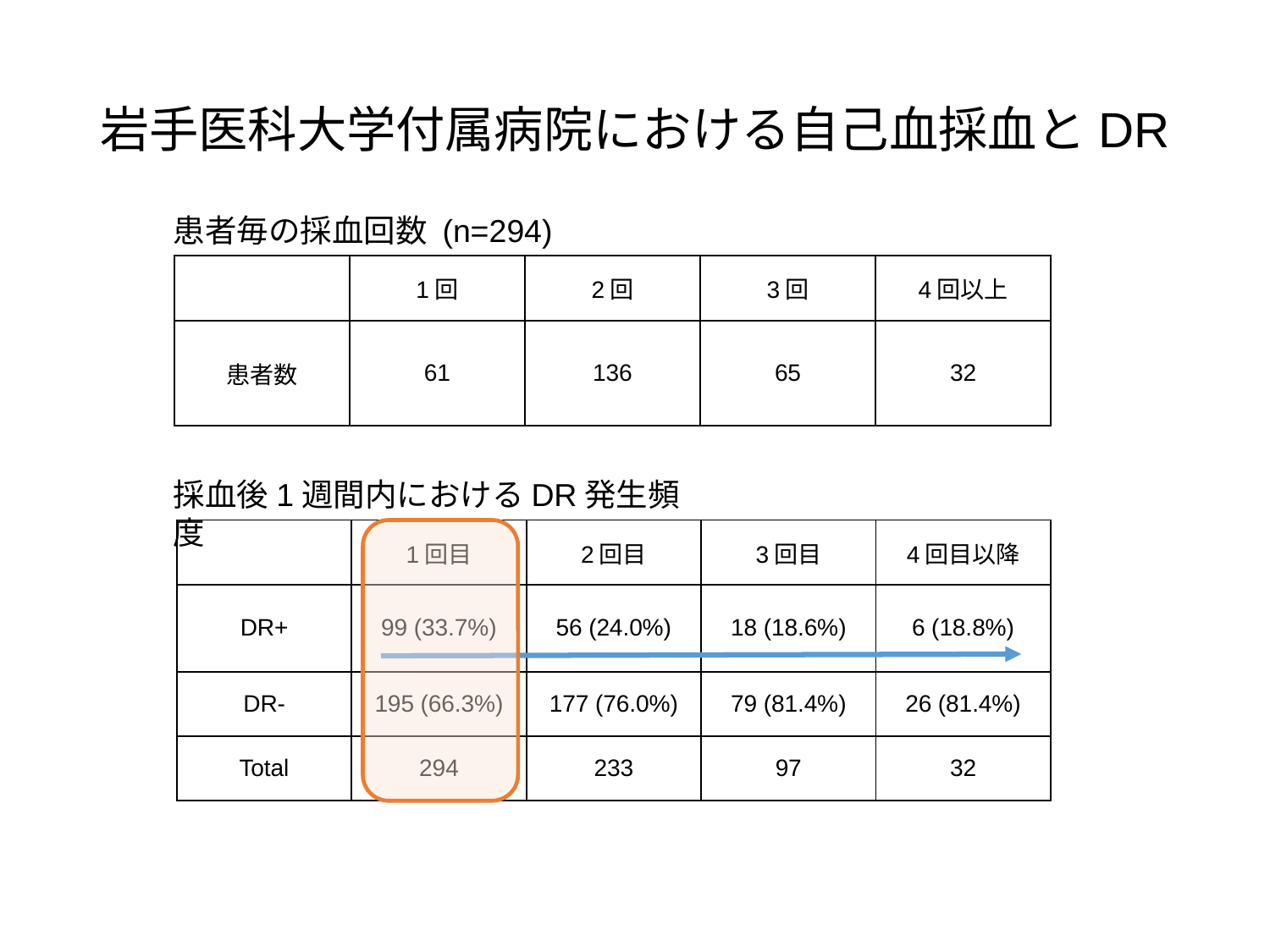

# 岩手医科大学付属病院における自己血採血とDR
患者毎の採血回数 (n=294)
|  | 1回 | 2回 | 3回 | 4回以上 |
| --- | --- | --- | --- | --- |
| 患者数 | 61 | 136 | 65 | 32 |
採血後1週間内におけるDR発生頻度
|  | 1回目 | 2回目 | 3回目 | 4回目以降 |
| --- | --- | --- | --- | --- |
| DR+ | 99 (33.7%) | 56 (24.0%) | 18 (18.6%) | 6 (18.8%) |
| DR- | 195 (66.3%) | 177 (76.0%) | 79 (81.4%) | 26 (81.4%) |
| Total | 294 | 233 | 97 | 32 |